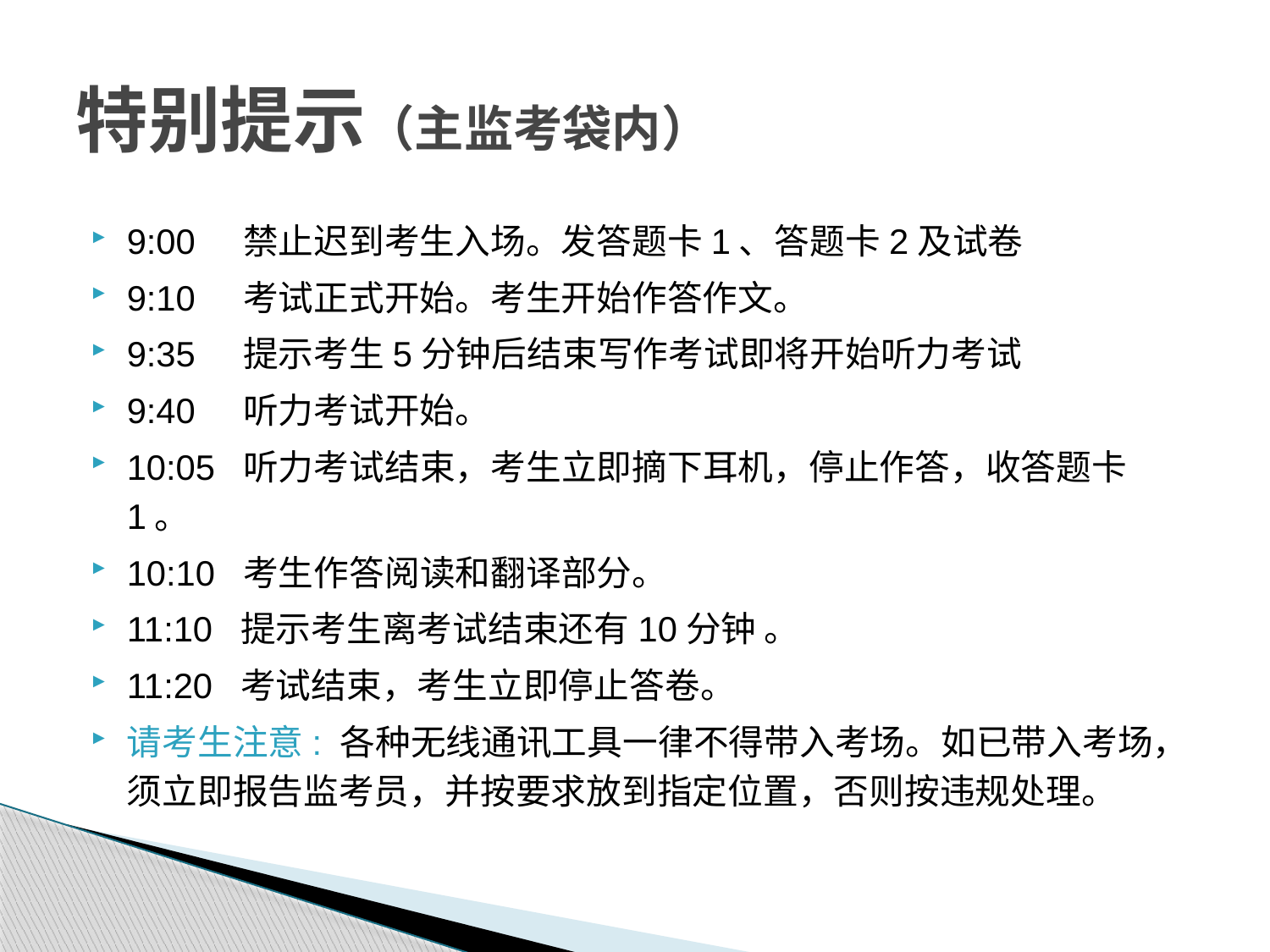

# 特别提示（主监考袋内）
9:00    禁止迟到考生入场。发答题卡1、答题卡2及试卷
9:10    考试正式开始。考生开始作答作文。
9:35    提示考生5分钟后结束写作考试即将开始听力考试
9:40    听力考试开始。
10:05  听力考试结束，考生立即摘下耳机，停止作答，收答题卡1。
10:10  考生作答阅读和翻译部分。
11:10  提示考生离考试结束还有10分钟 。
11:20  考试结束，考生立即停止答卷。
请考生注意: 各种无线通讯工具一律不得带入考场。如已带入考场，须立即报告监考员，并按要求放到指定位置，否则按违规处理。